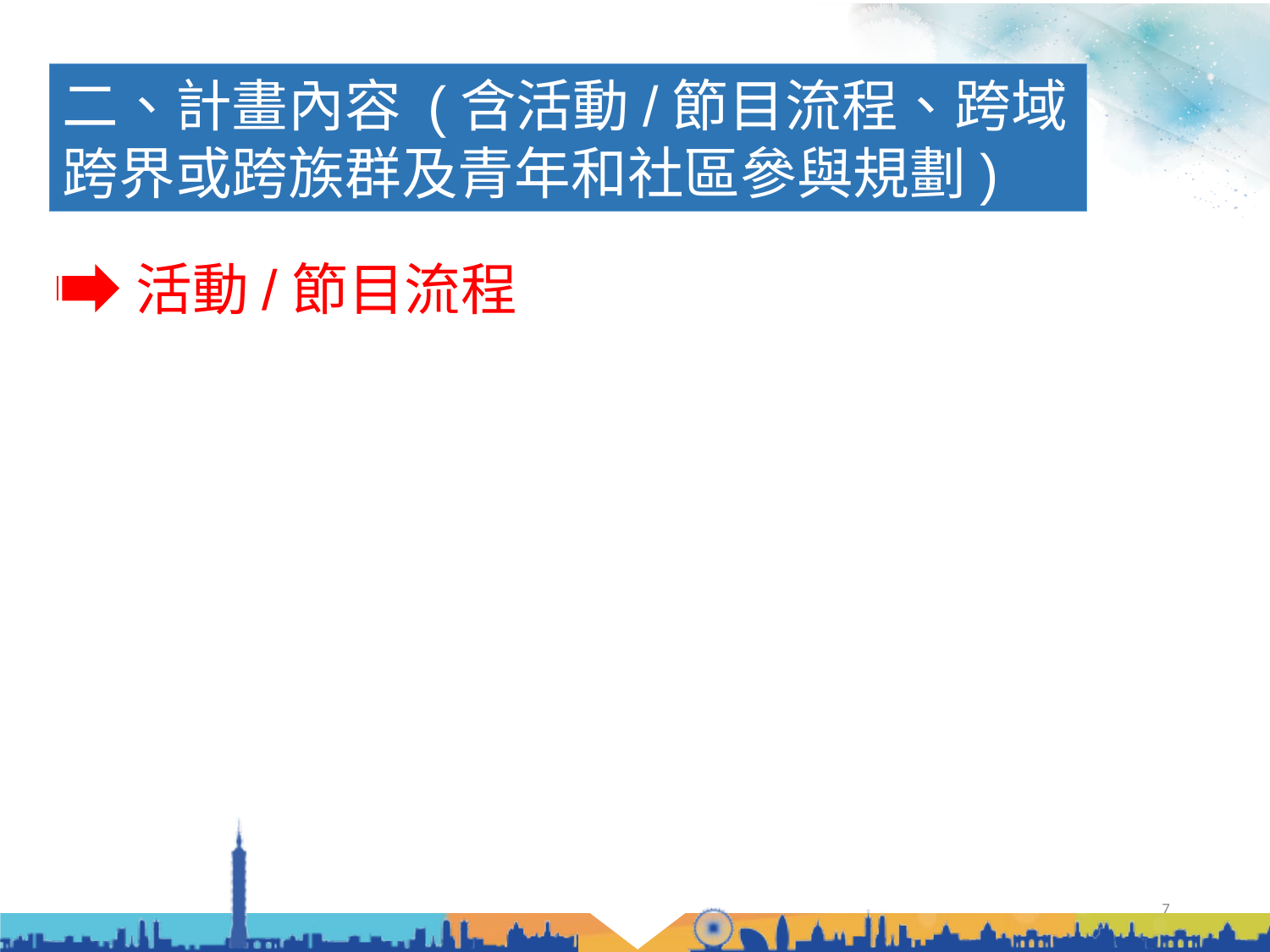

二、計畫內容 (含活動/節目流程、跨域、跨界或跨族群及青年和社區參與規劃)
活動/節目流程

7